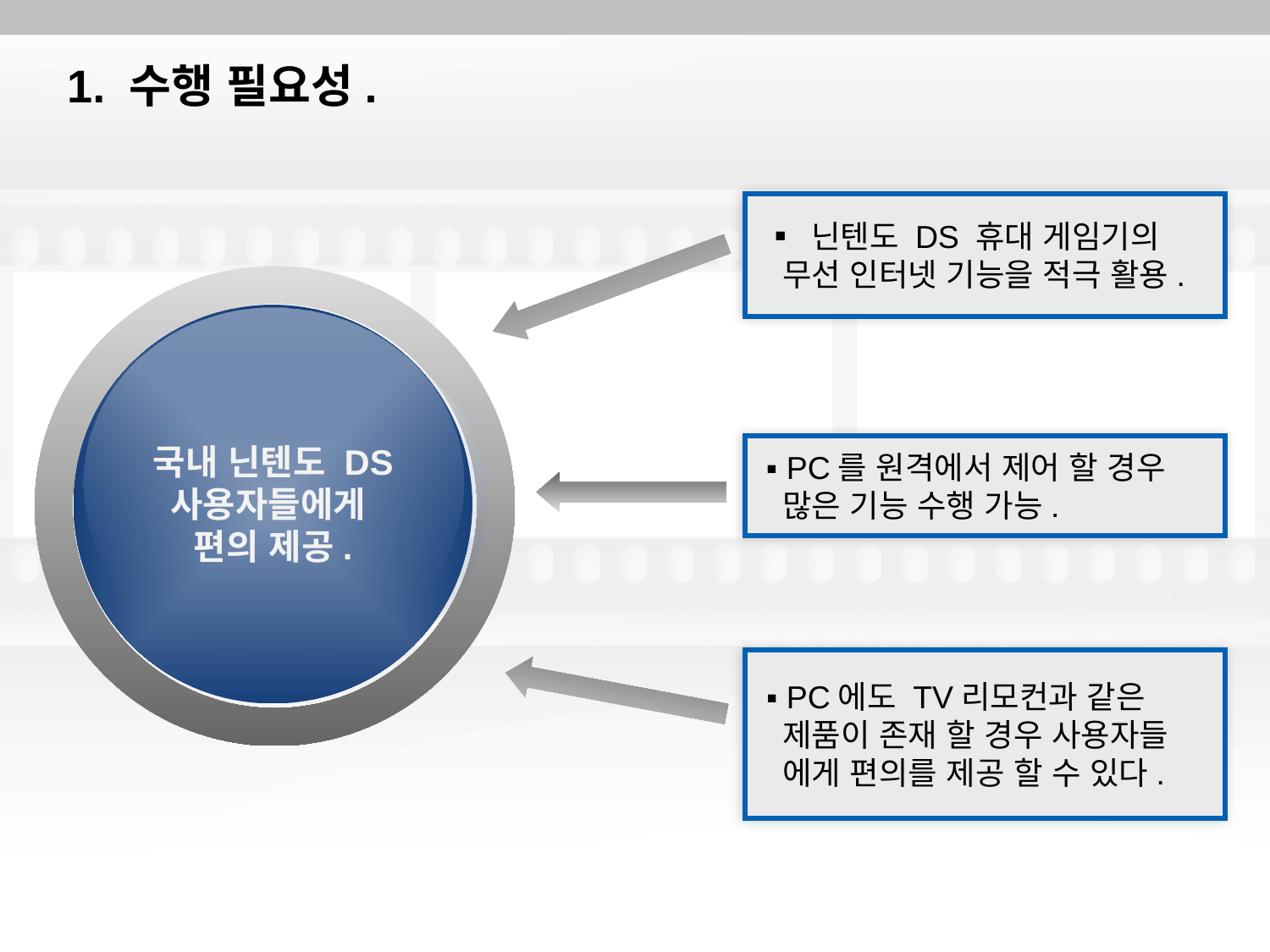

# 1. 수행 필요성.
 ▪ 닌텐도 DS 휴대 게임기의
  무선 인터넷 기능을 적극 활용.

국내 닌텐도 DS
사용자들에게
편의 제공.

 ▪ PC를 원격에서 제어 할 경우
  많은 기능 수행 가능.

 ▪ PC에도 TV리모컨과 같은
  제품이 존재 할 경우 사용자들
  에게 편의를 제공 할 수 있다.